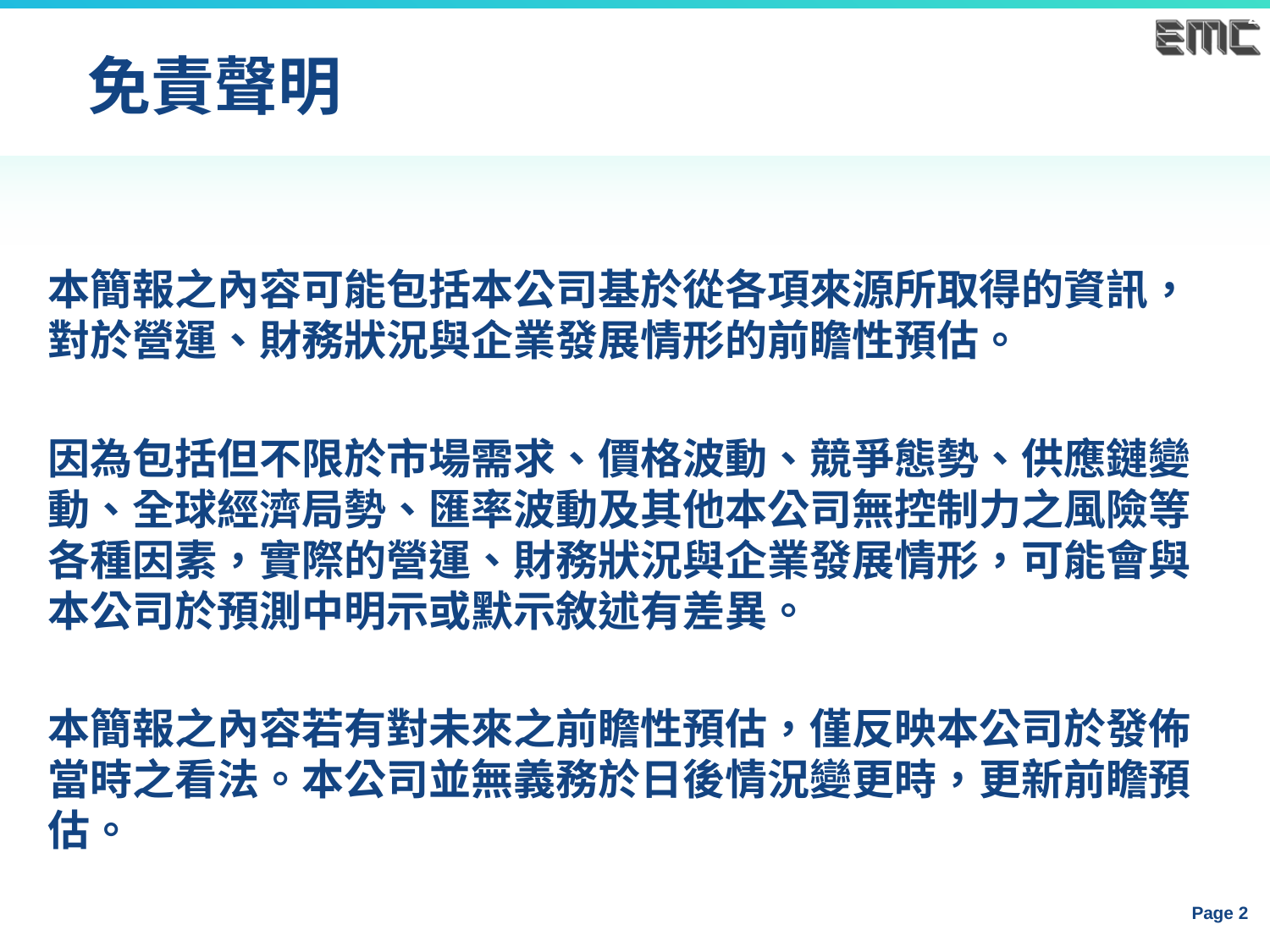

# 免責聲明
本簡報之內容可能包括本公司基於從各項來源所取得的資訊，對於營運、財務狀況與企業發展情形的前瞻性預估。

因為包括但不限於市場需求、價格波動、競爭態勢、供應鏈變動、全球經濟局勢、匯率波動及其他本公司無控制力之風險等各種因素，實際的營運、財務狀況與企業發展情形，可能會與本公司於預測中明示或默示敘述有差異。

本簡報之內容若有對未來之前瞻性預估，僅反映本公司於發佈當時之看法。本公司並無義務於日後情況變更時，更新前瞻預估。
Page 2